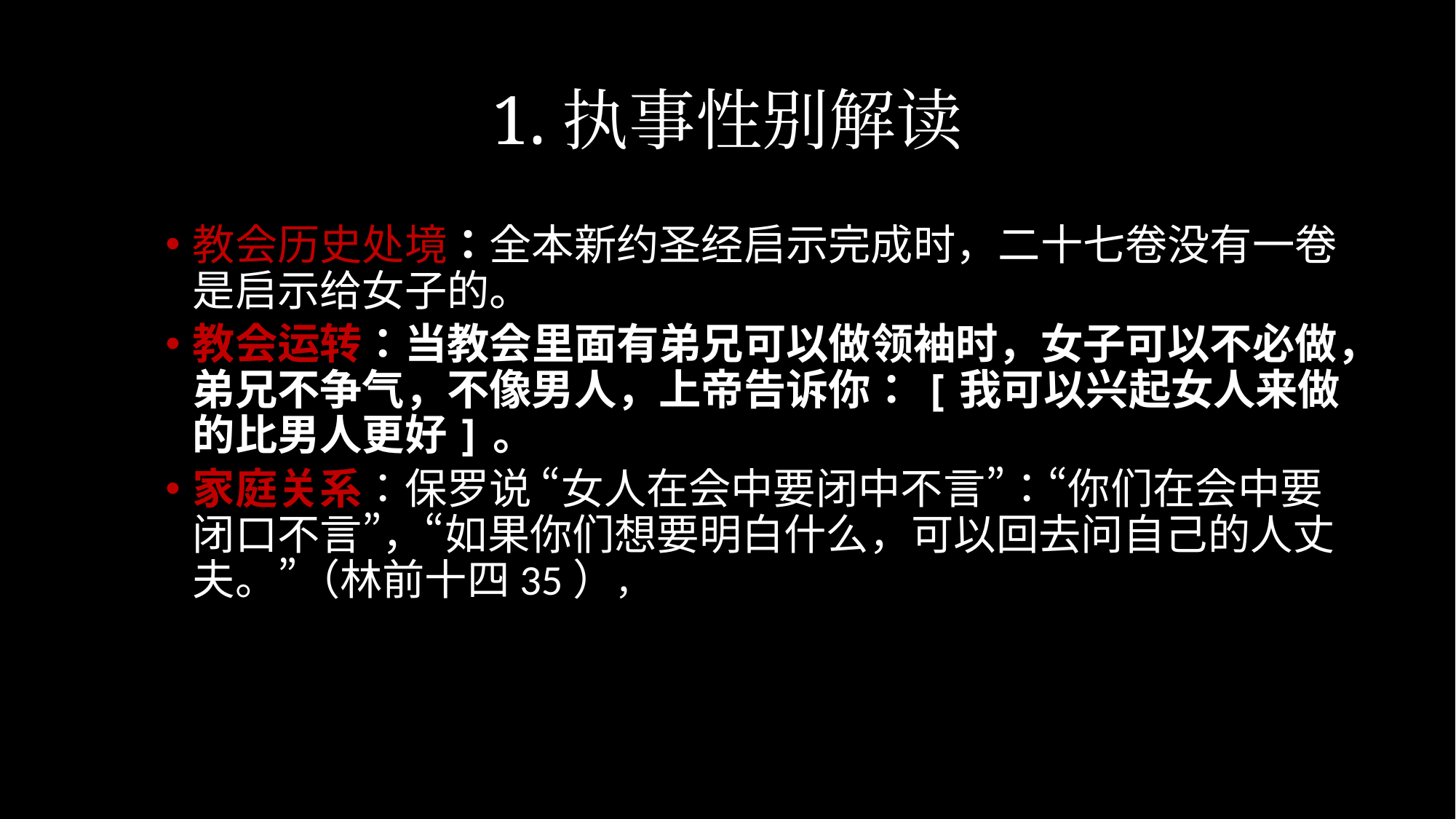

# 1.执事性别解读
教会历史处境：全本新约圣经启示完成时，二十七卷没有一卷是启示给女子的。
教会运转：当教会里面有弟兄可以做领袖时，女子可以不必做，弟兄不争气，不像男人，上帝告诉你：[我可以兴起女人来做的比男人更好]。
家庭关系：保罗说 “女人在会中要闭中不言”：“你们在会中要闭口不言”，“如果你们想要明白什么，可以回去问自己的人丈夫。”（林前十四35），